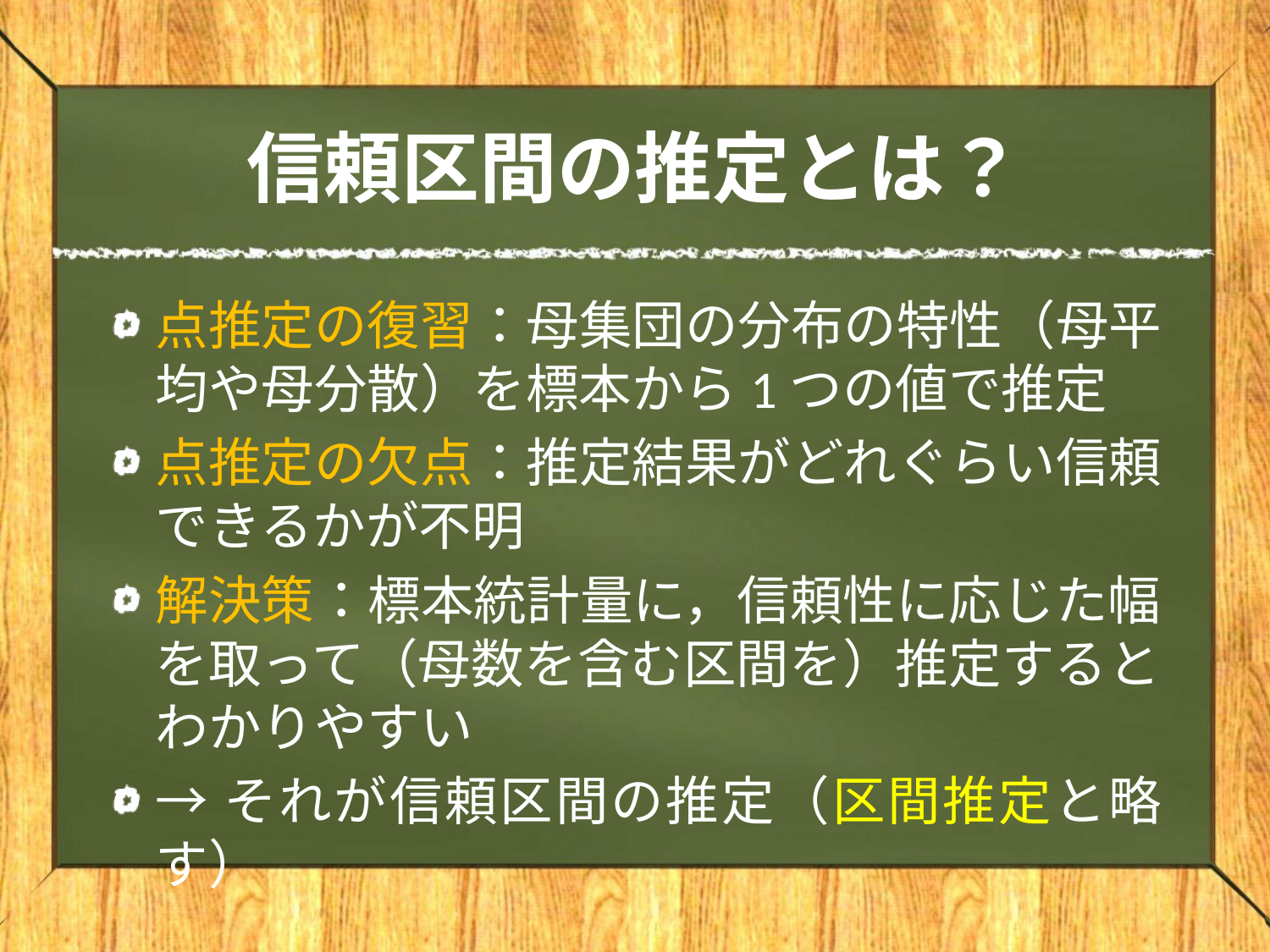

# 信頼区間の推定とは？
点推定の復習：母集団の分布の特性（母平均や母分散）を標本から1つの値で推定
点推定の欠点：推定結果がどれぐらい信頼できるかが不明
解決策：標本統計量に，信頼性に応じた幅を取って（母数を含む区間を）推定するとわかりやすい
→それが信頼区間の推定（区間推定と略す）